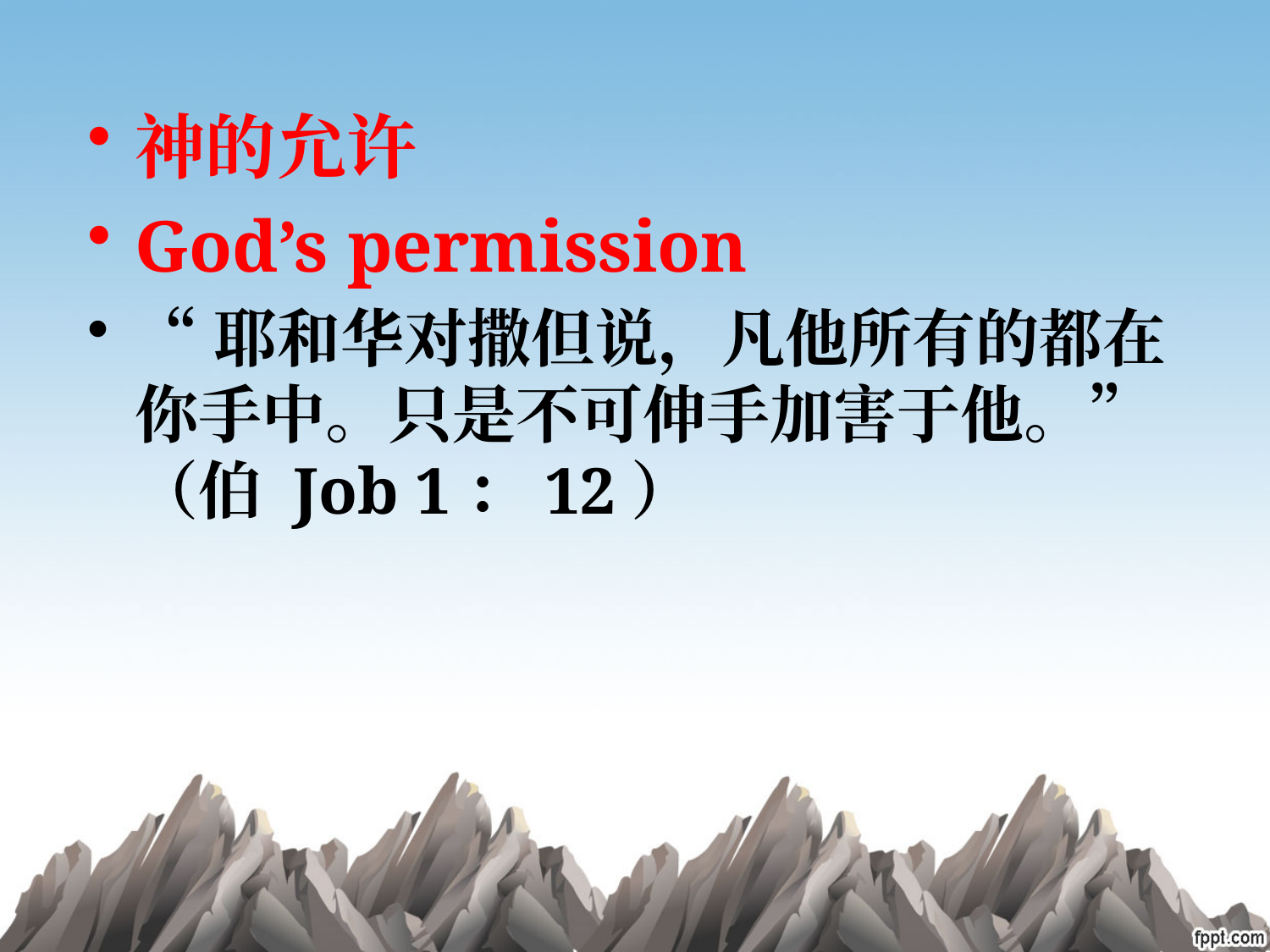

神的允许
God’s permission
“耶和华对撒但说，凡他所有的都在你手中。只是不可伸手加害于他。”（伯 Job 1：12）